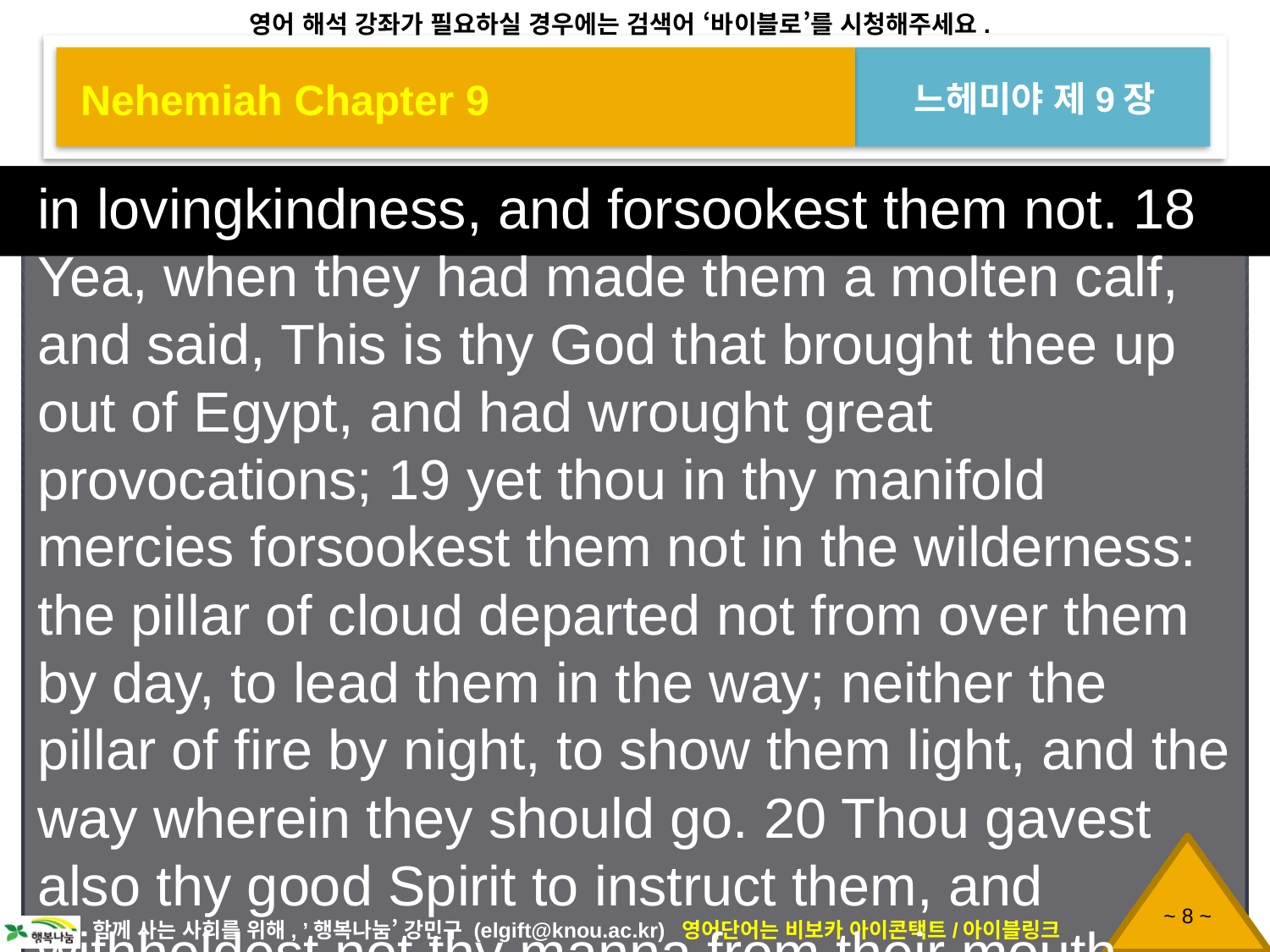

Nehemiah Chapter 9
느헤미야 제9장
in lovingkindness, and forsookest them not. 18 Yea, when they had made them a molten calf, and said, This is thy God that brought thee up out of Egypt, and had wrought great provocations; 19 yet thou in thy manifold mercies forsookest them not in the wilderness: the pillar of cloud departed not from over them by day, to lead them in the way; neither the pillar of fire by night, to show them light, and the way wherein they should go. 20 Thou gavest also thy good Spirit to instruct them, and withheldest not thy manna from their mouth, and